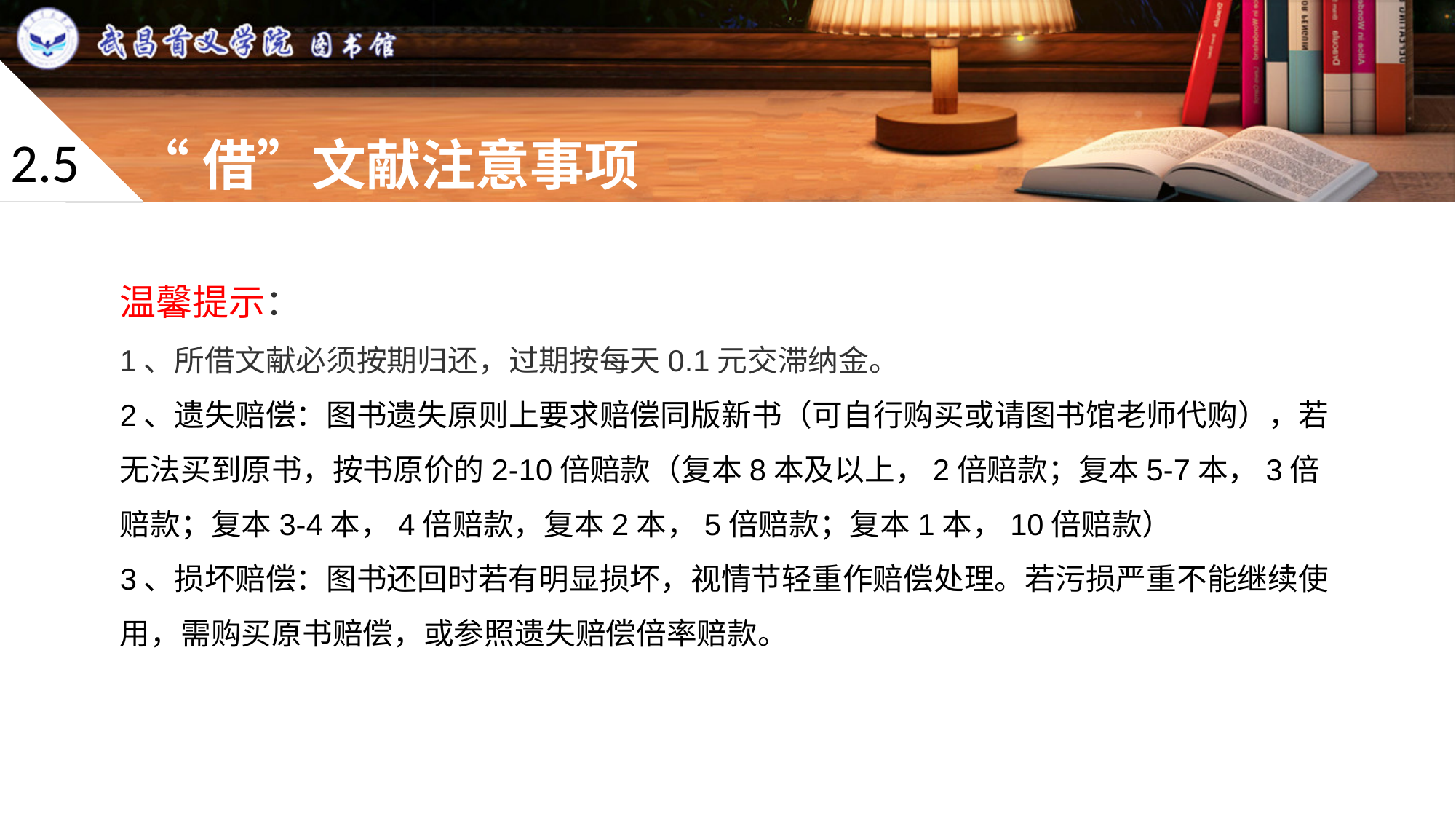

2.5
“借”文献注意事项
温馨提示：
1、所借文献必须按期归还，过期按每天0.1元交滞纳金。
2、遗失赔偿：图书遗失原则上要求赔偿同版新书（可自行购买或请图书馆老师代购），若无法买到原书，按书原价的2-10倍赔款（复本8本及以上，2倍赔款；复本5-7本，3倍赔款；复本3-4本，4倍赔款，复本2本，5倍赔款；复本1本，10倍赔款）
3、损坏赔偿：图书还回时若有明显损坏，视情节轻重作赔偿处理。若污损严重不能继续使用，需购买原书赔偿，或参照遗失赔偿倍率赔款。